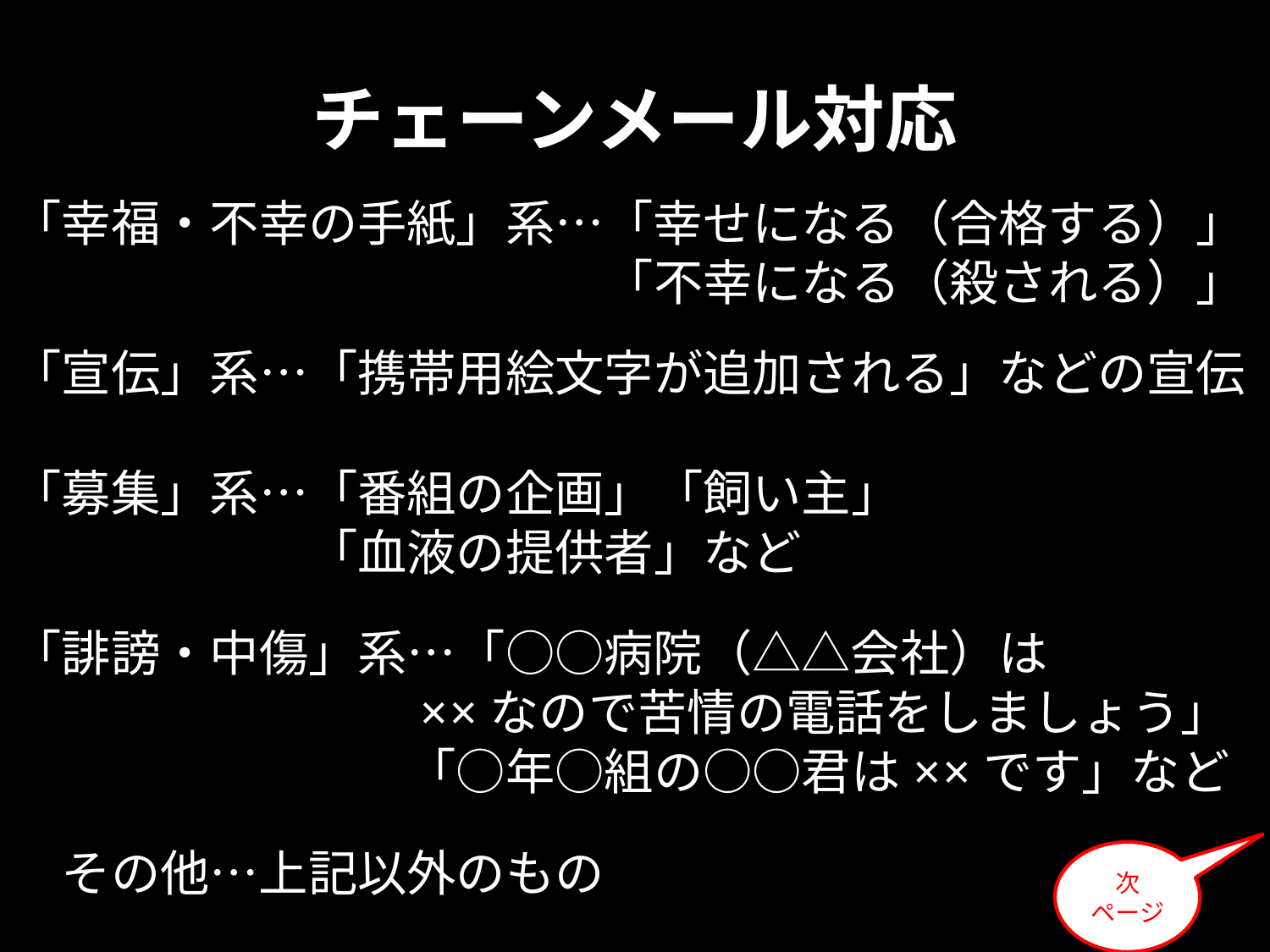

# チェーンメール対応
「幸福・不幸の手紙」系…「幸せになる（合格する）」
　　　　　　　　　　　　「不幸になる（殺される）」
「宣伝」系…「携帯用絵文字が追加される」などの宣伝
「募集」系…「番組の企画」「飼い主」
　　　　　　「血液の提供者」など
「誹謗・中傷」系…「○○病院（△△会社）は
　　　　　　　　××なので苦情の電話をしましょう」
　　　　　　　　「○年○組の○○君は××です」など
　その他…上記以外のもの
次
ページ